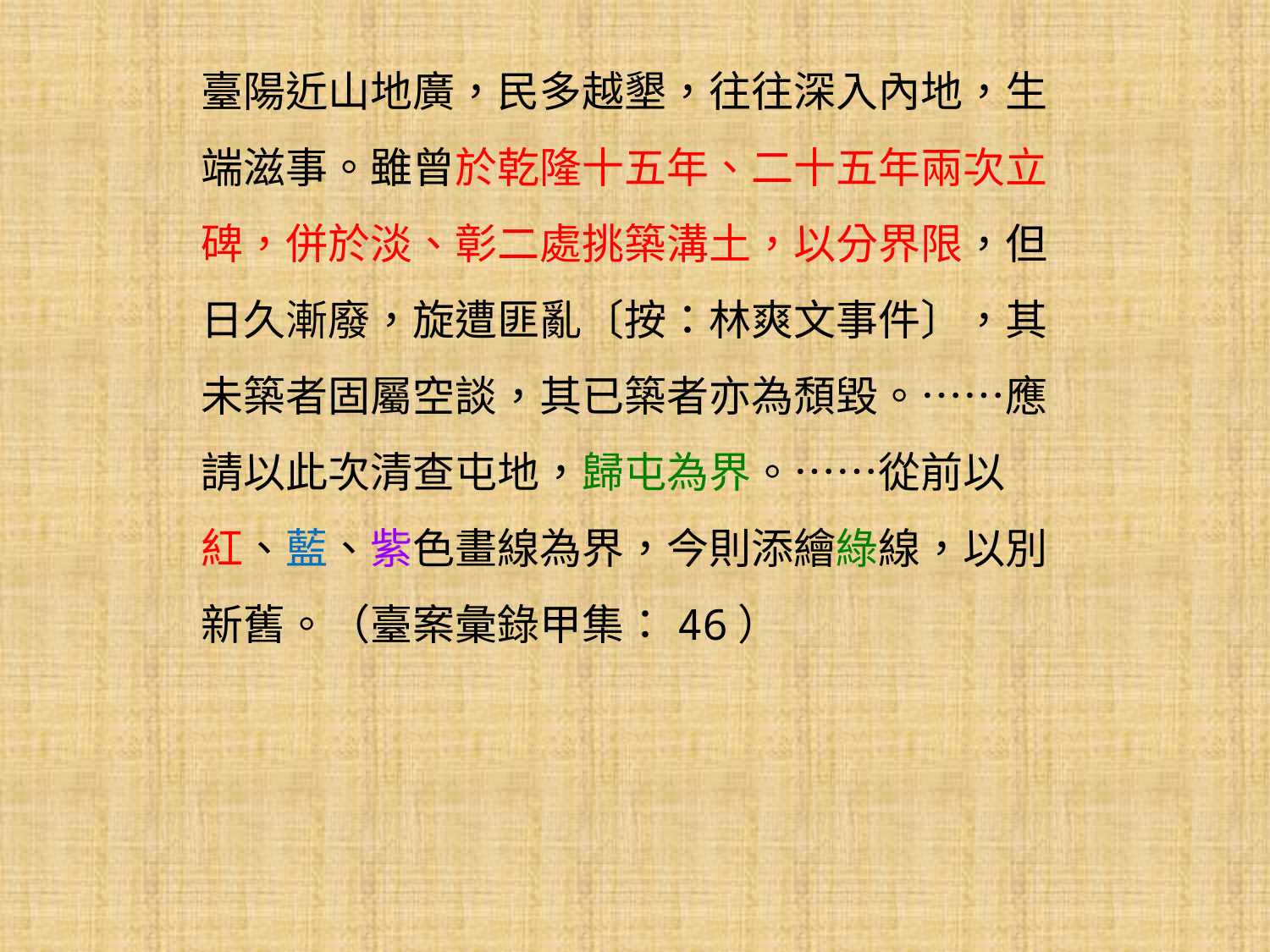

臺陽近山地廣，民多越墾，往往深入內地，生端滋事。雖曾於乾隆十五年、二十五年兩次立碑，併於淡、彰二處挑築溝土，以分界限，但日久漸廢，旋遭匪亂〔按：林爽文事件〕，其未築者固屬空談，其已築者亦為頹毀。……應請以此次清查屯地，歸屯為界。……從前以紅、藍、紫色畫線為界，今則添繪綠線，以別新舊。（臺案彙錄甲集：46）